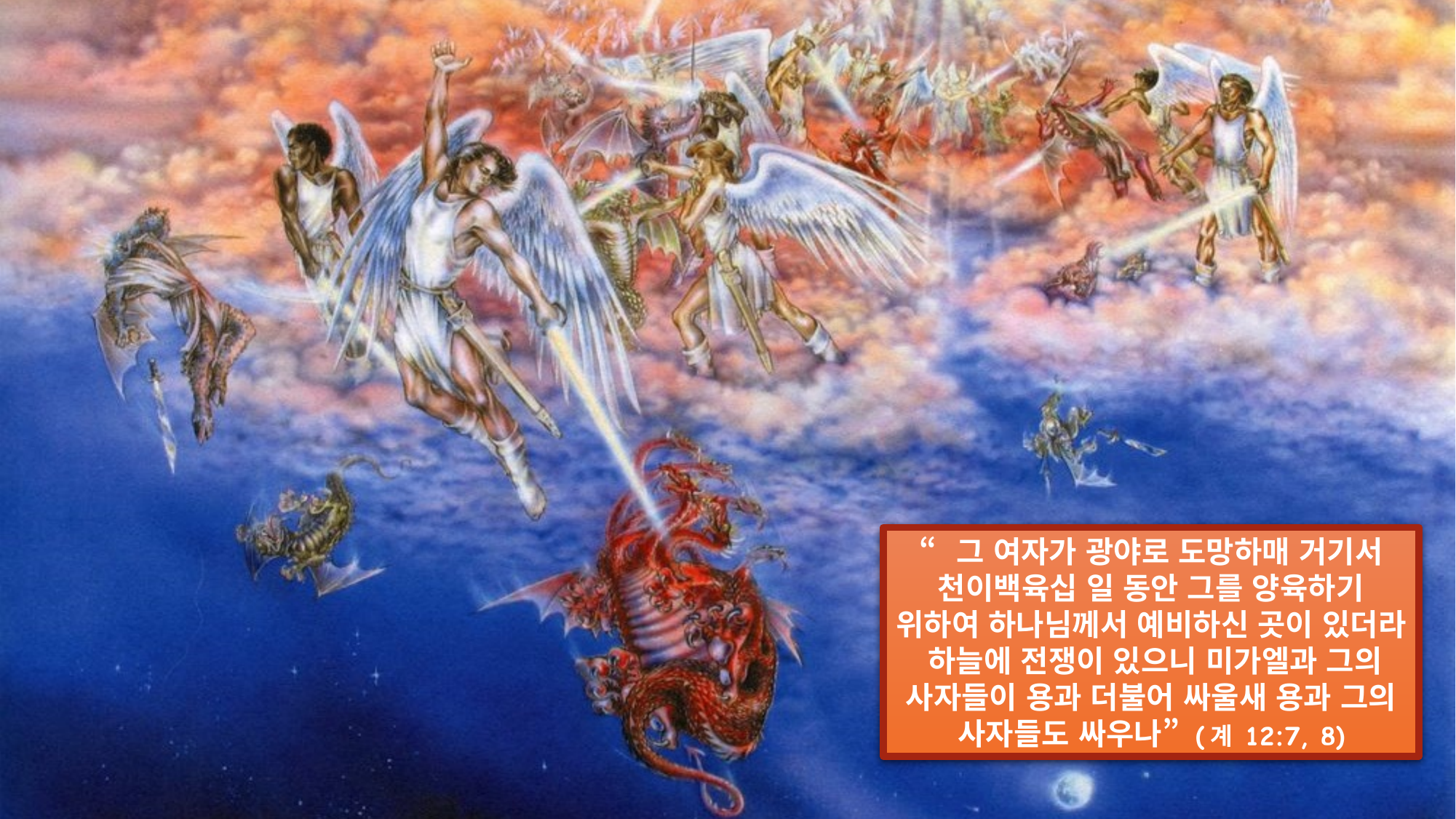

“그 여자가 광야로 도망하매 거기서 천이백육십 일 동안 그를 양육하기 위하여 하나님께서 예비하신 곳이 있더라  하늘에 전쟁이 있으니 미가엘과 그의 사자들이 용과 더불어 싸울새 용과 그의 사자들도 싸우나” (계 12:7, 8)